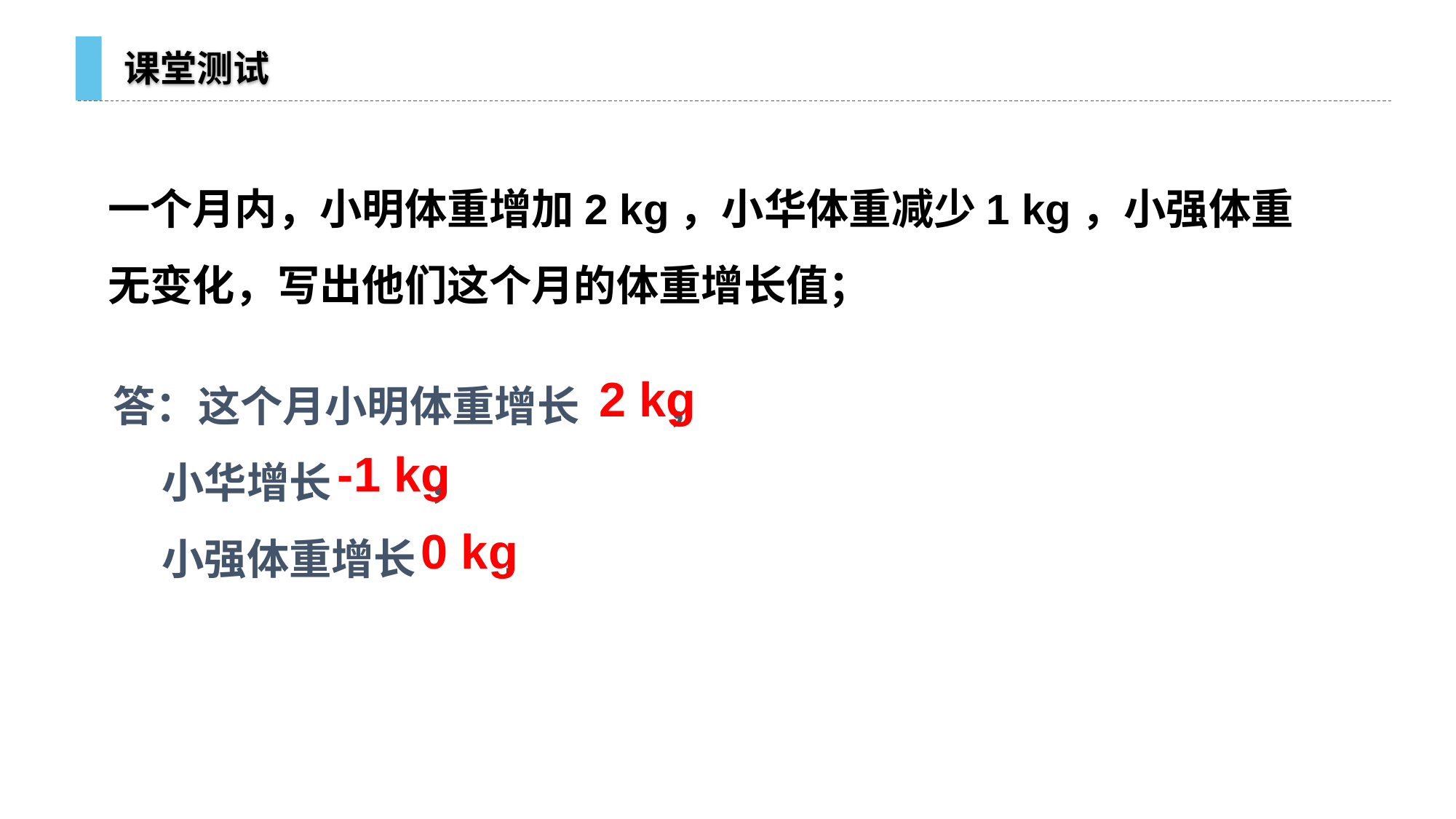

课堂测试
一个月内，小明体重增加2 kg，小华体重减少1 kg，小强体重无变化，写出他们这个月的体重增长值；
答：这个月小明体重增长         ，
    小华增长          ，
    小强体重增长        .
2 kg
-1 kg
0 kg